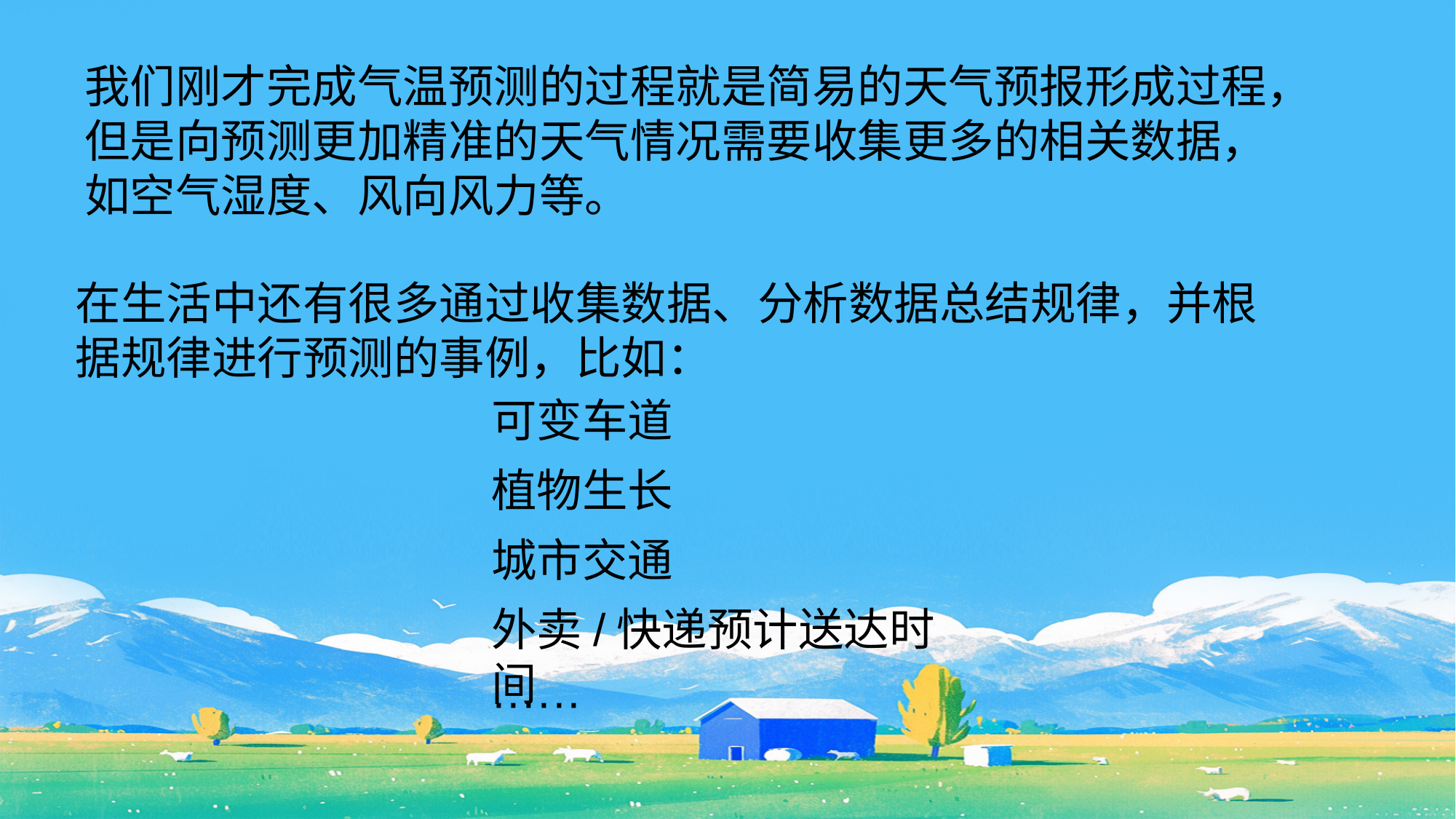

我们刚才完成气温预测的过程就是简易的天气预报形成过程，但是向预测更加精准的天气情况需要收集更多的相关数据，如空气湿度、风向风力等。
在生活中还有很多通过收集数据、分析数据总结规律，并根据规律进行预测的事例，比如：
可变车道
植物生长
城市交通
外卖/快递预计送达时间
······